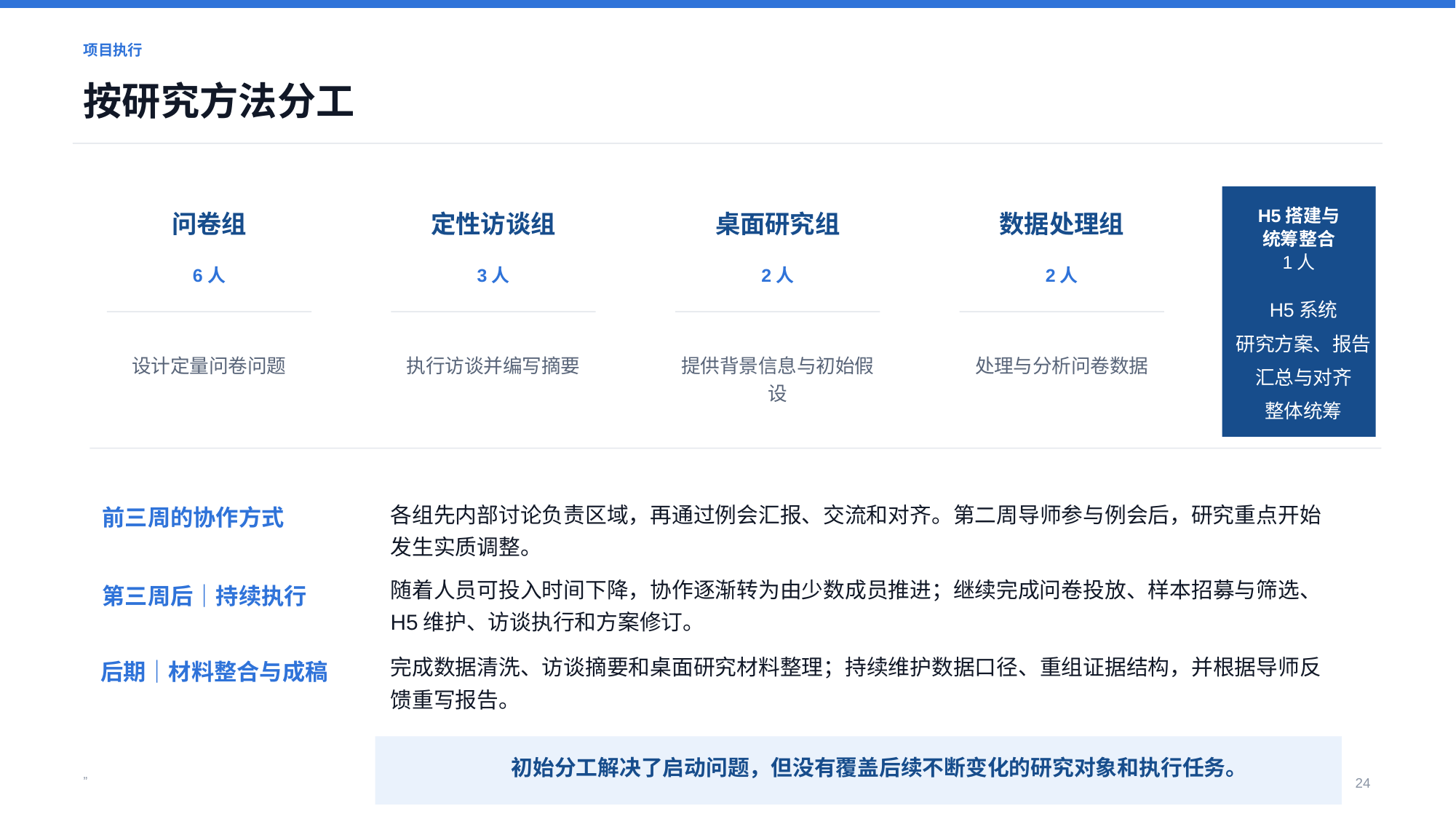

项目执行
按研究方法分工

H5搭建与统筹整合
1人
问卷组
定性访谈组
桌面研究组
数据处理组
6人
3人
2人
2人
H5系统
研究方案、报告
汇总与对齐
整体统筹

设计定量问卷问题
执行访谈并编写摘要
提供背景信息与初始假设
处理与分析问卷数据

各组先内部讨论负责区域，再通过例会汇报、交流和对齐。第二周导师参与例会后，研究重点开始发生实质调整。
前三周的协作方式
随着人员可投入时间下降，协作逐渐转为由少数成员推进；继续完成问卷投放、样本招募与筛选、H5维护、访谈执行和方案修订。
第三周后｜持续执行
完成数据清洗、访谈摘要和桌面研究材料整理；持续维护数据口径、重组证据结构，并根据导师反馈重写报告。
后期｜材料整合与成稿

初始分工解决了启动问题，但没有覆盖后续不断变化的研究对象和执行任务。
”
24